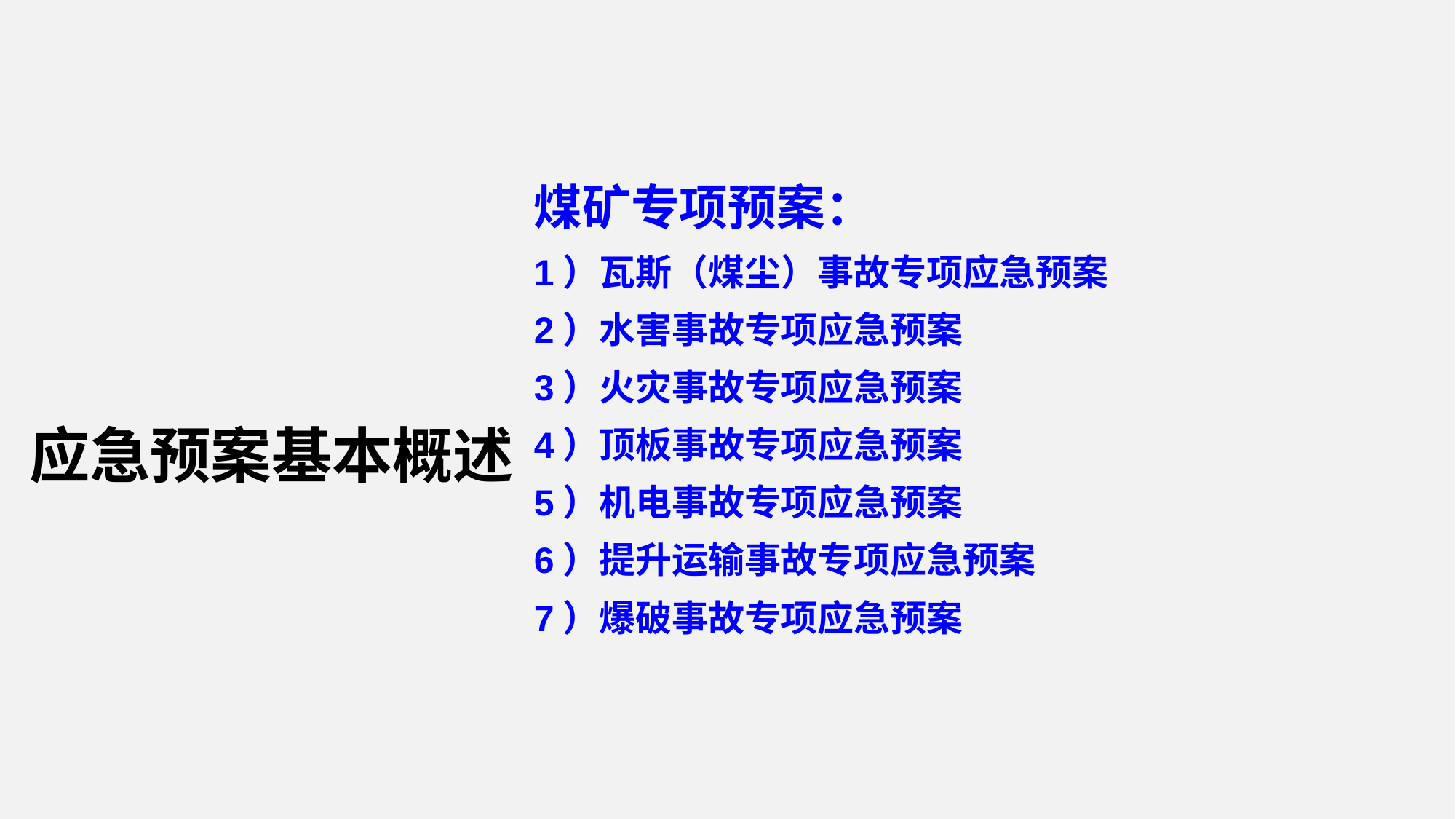

煤矿专项预案：
1）瓦斯（煤尘）事故专项应急预案
2）水害事故专项应急预案
3）火灾事故专项应急预案
4）顶板事故专项应急预案
5）机电事故专项应急预案
6）提升运输事故专项应急预案
7）爆破事故专项应急预案
应急预案基本概述